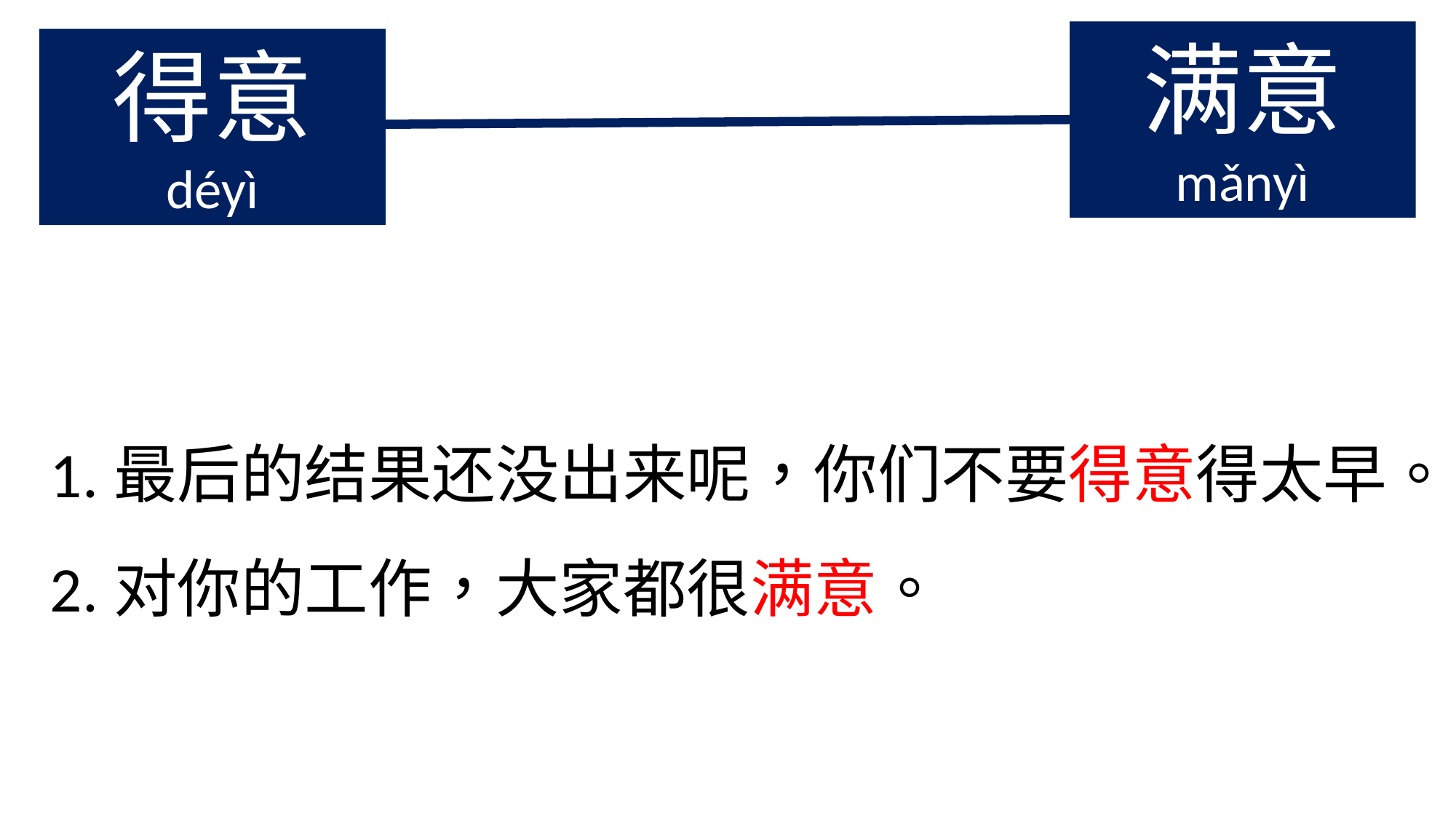

满意
mǎnyì
得意
déyì
1.最后的结果还没出来呢，你们不要得意得太早。
2.对你的工作，大家都很满意。